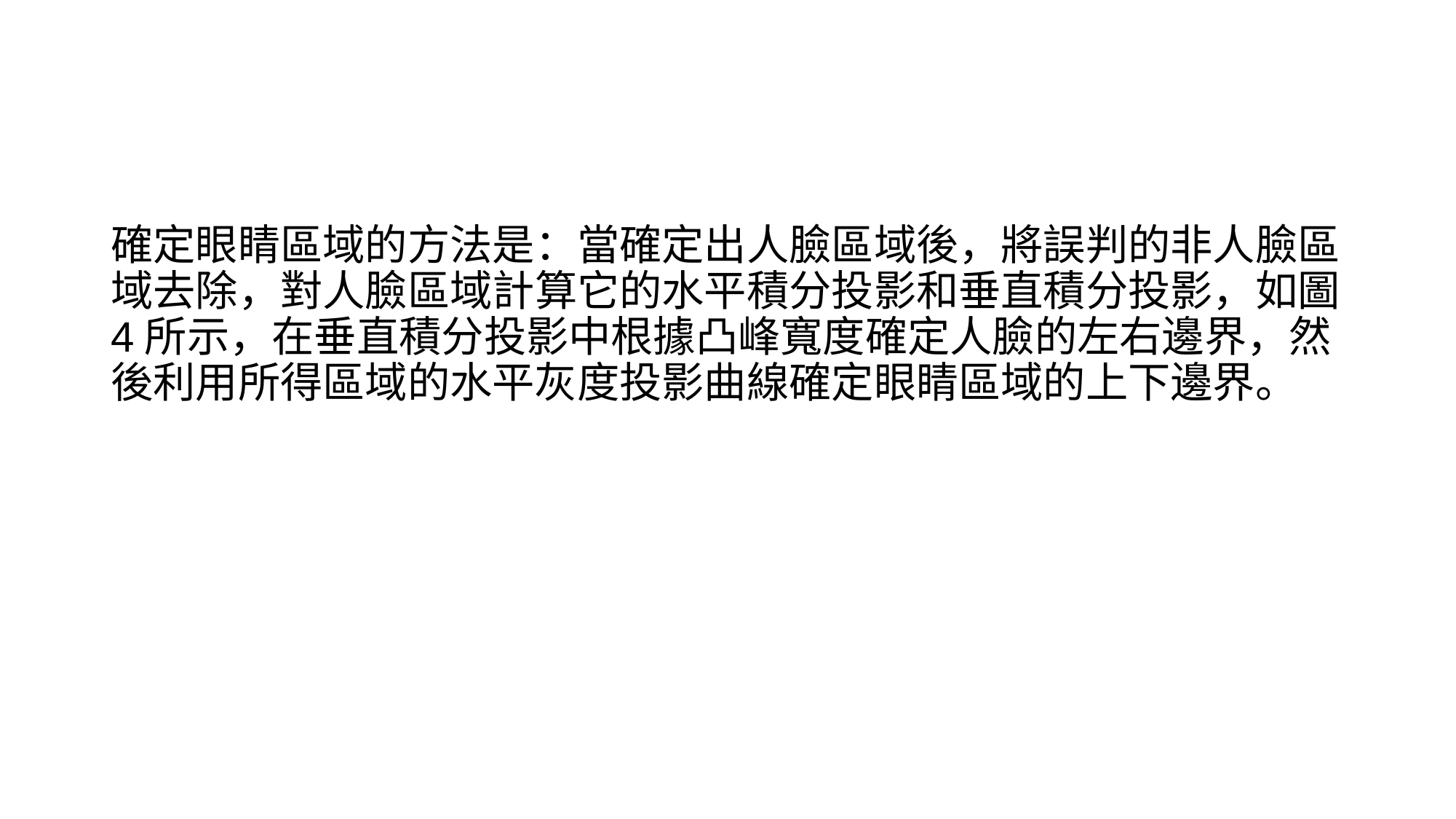

#
確定眼睛區域的方法是：當確定出人臉區域後，將誤判的非人臉區域去除，對人臉區域計算它的水平積分投影和垂直積分投影，如圖4所示，在垂直積分投影中根據凸峰寬度確定人臉的左右邊界，然後利用所得區域的水平灰度投影曲線確定眼睛區域的上下邊界。